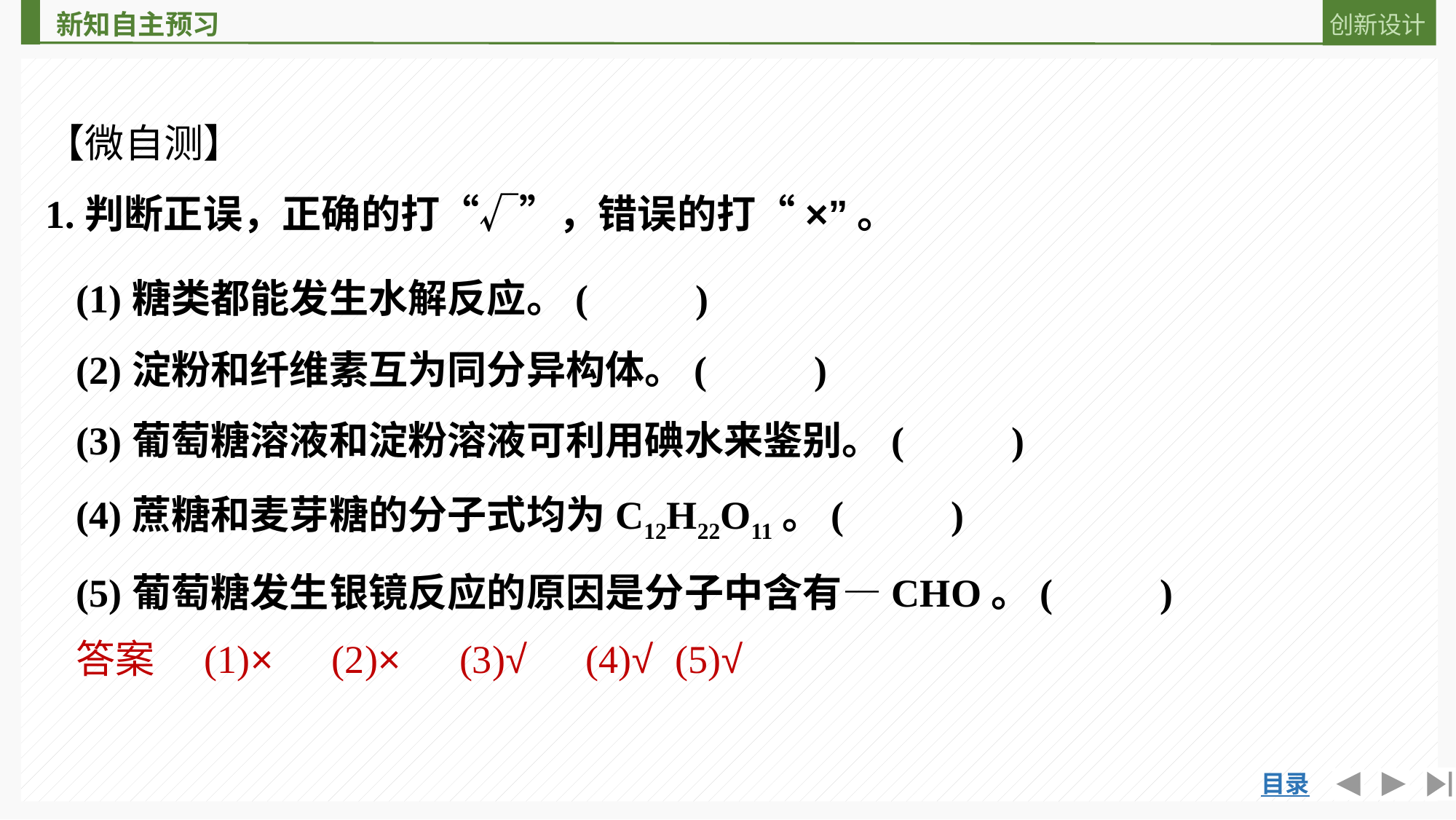

【微自测】
1.判断正误，正确的打“√”，错误的打“×”。
(1)糖类都能发生水解反应。(　　 )
(2)淀粉和纤维素互为同分异构体。(　　 )
(3)葡萄糖溶液和淀粉溶液可利用碘水来鉴别。(　　 )
(4)蔗糖和麦芽糖的分子式均为C12H22O11。(　　 )
(5)葡萄糖发生银镜反应的原因是分子中含有—CHO。(　　 )
答案　(1)×　(2)×　(3)√　(4)√  (5)√